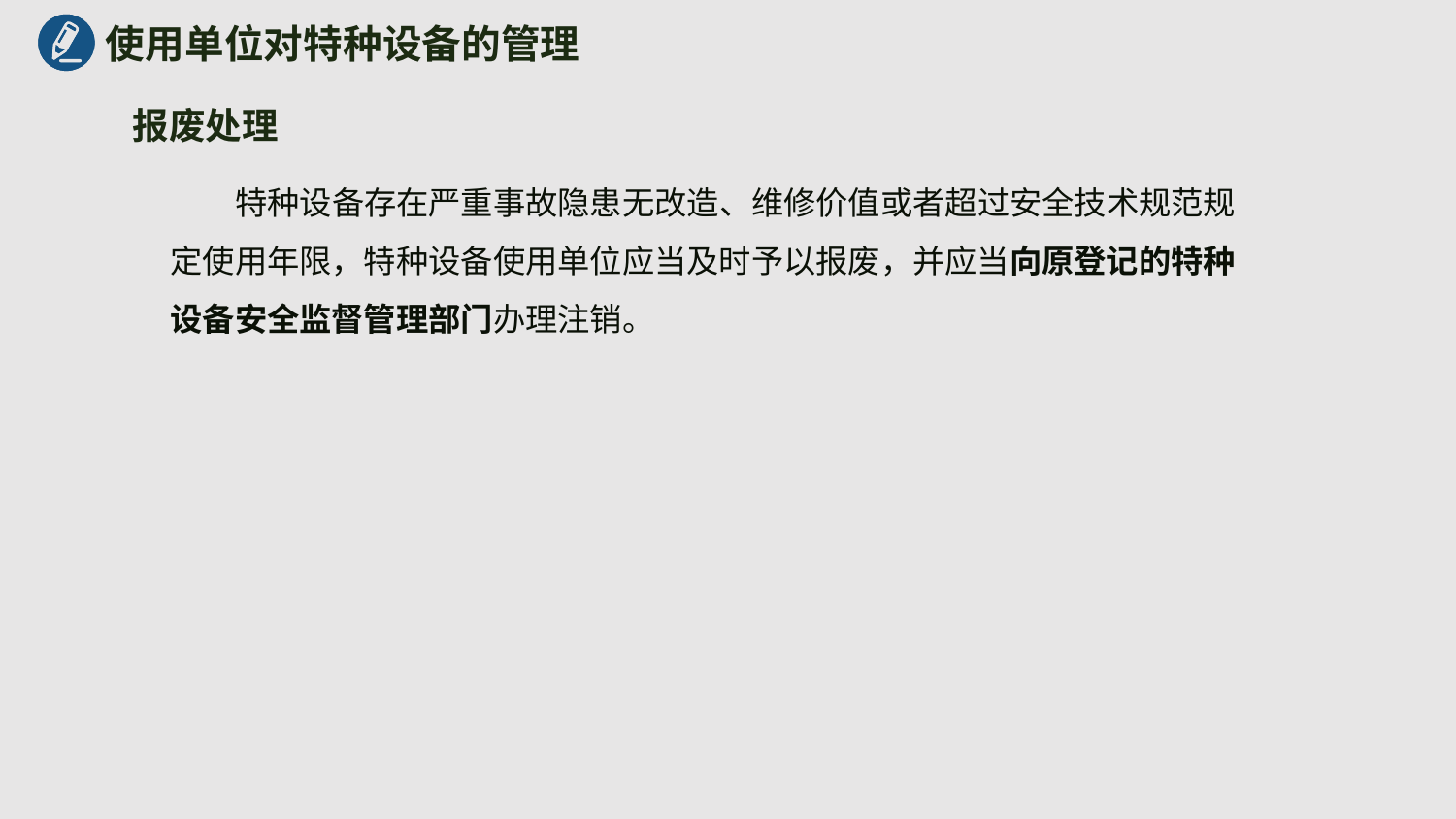

使用单位对特种设备的管理

报废处理
特种设备存在严重事故隐患无改造、维修价值或者超过安全技术规范规定使用年限，特种设备使用单位应当及时予以报废，并应当向原登记的特种设备安全监督管理部门办理注销。